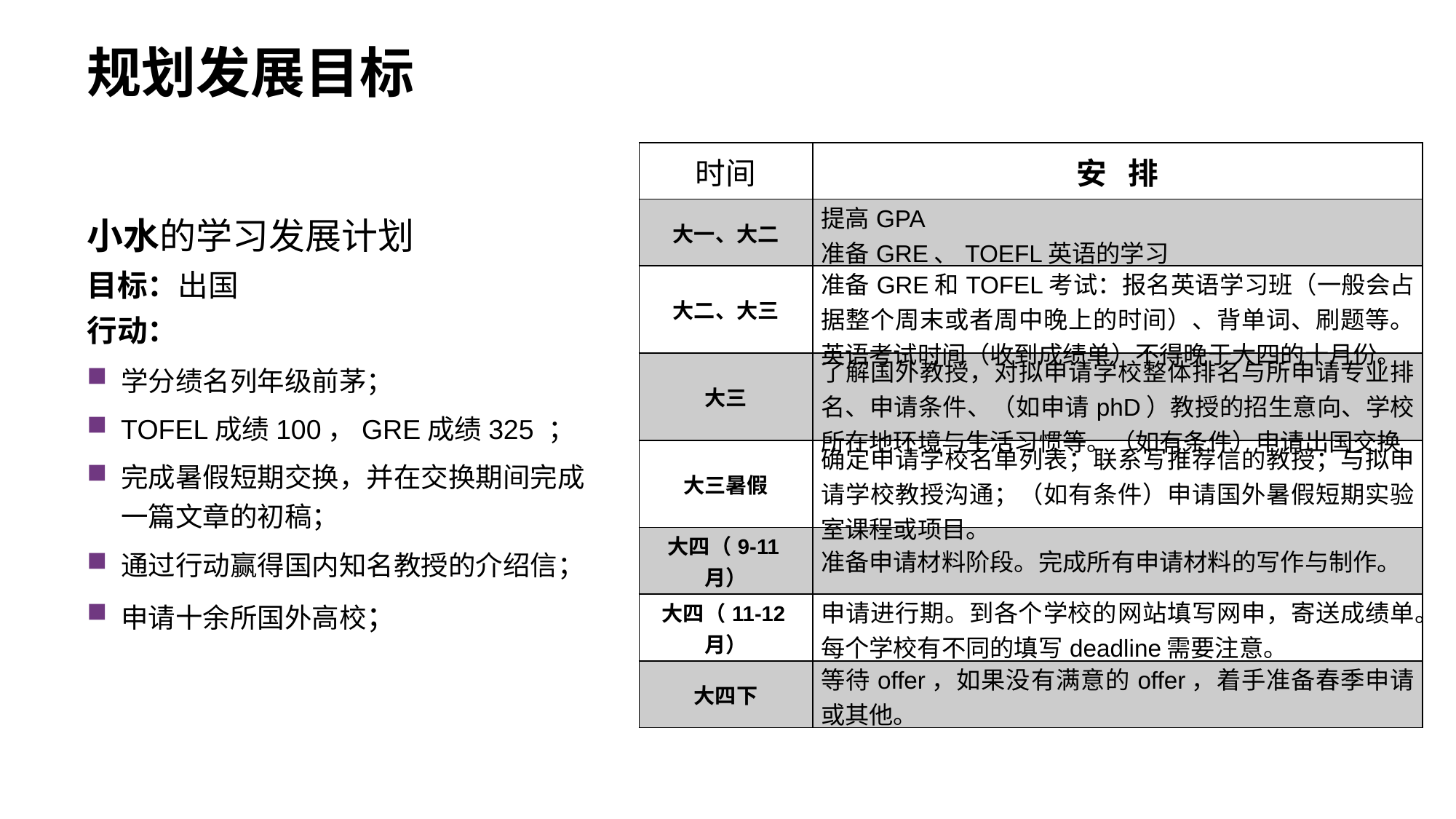

规划发展目标
| 时间 | 安 排 |
| --- | --- |
| 大一、大二 | 提高GPA 准备GRE、TOEFL英语的学习 |
| 大二、大三 | 准备GRE和TOFEL考试：报名英语学习班（一般会占据整个周末或者周中晚上的时间）、背单词、刷题等。英语考试时间（收到成绩单）不得晚于大四的十月份。 |
| 大三 | 了解国外教授，对拟申请学校整体排名与所申请专业排名、申请条件、（如申请phD）教授的招生意向、学校所在地环境与生活习惯等。（如有条件）申请出国交换 |
| 大三暑假 | 确定申请学校名单列表；联系写推荐信的教授；与拟申请学校教授沟通；（如有条件）申请国外暑假短期实验室课程或项目。 |
| 大四（9-11月） | 准备申请材料阶段。完成所有申请材料的写作与制作。 |
| 大四（11-12月） | 申请进行期。到各个学校的网站填写网申，寄送成绩单。每个学校有不同的填写deadline需要注意。 |
| 大四下 | 等待offer，如果没有满意的offer，着手准备春季申请或其他。 |
小水的学习发展计划
目标：出国
行动：
学分绩名列年级前茅；
TOFEL成绩100，GRE成绩325 ；
完成暑假短期交换，并在交换期间完成一篇文章的初稿；
通过行动赢得国内知名教授的介绍信；
申请十余所国外高校；